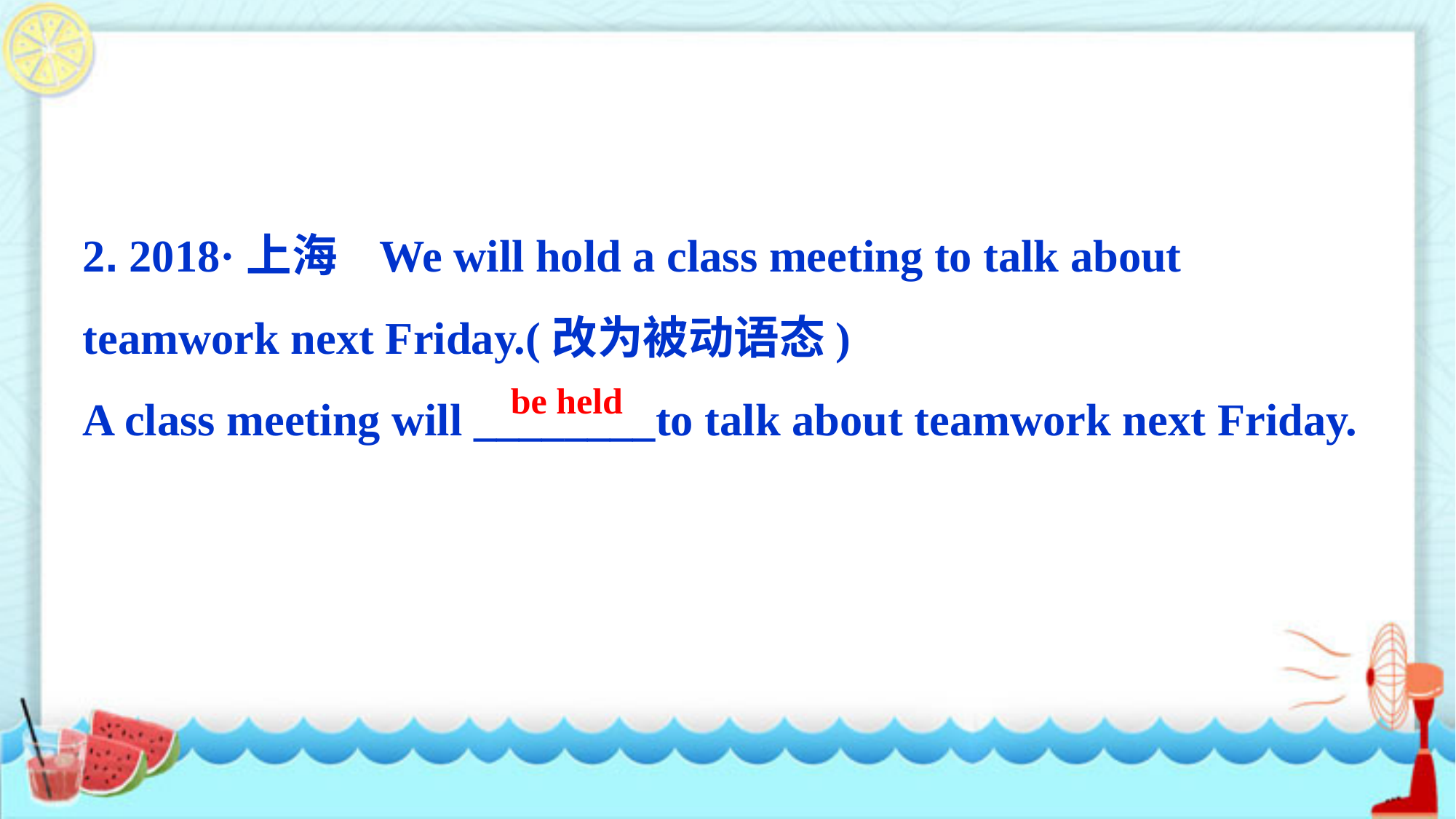

2. 2018·上海   We will hold a class meeting to talk about teamwork next Friday.(改为被动语态)
A class meeting will ________to talk about teamwork next Friday.
be held